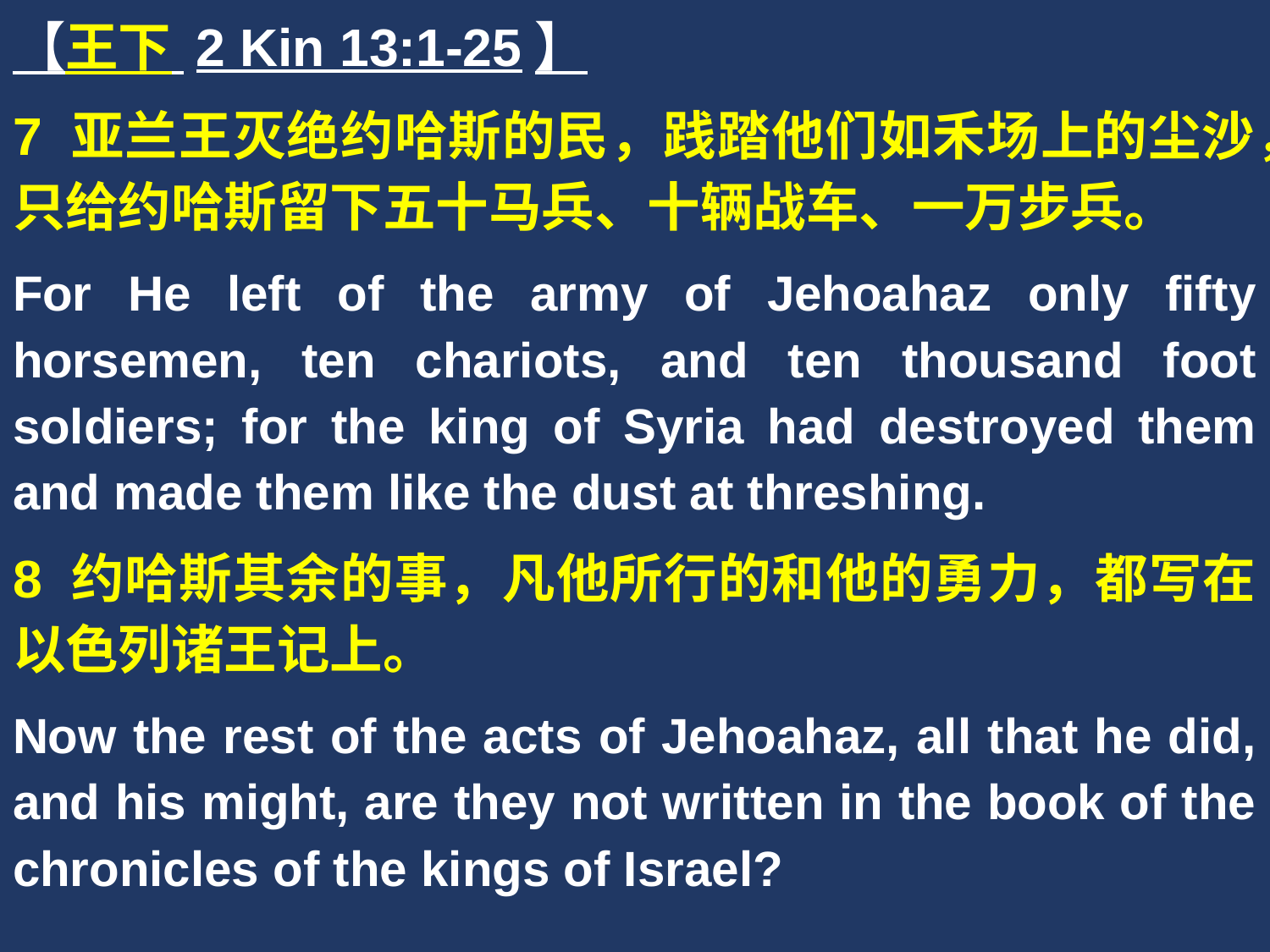

【王下 2 Kin 13:1-25】
7 亚兰王灭绝约哈斯的民，践踏他们如禾场上的尘沙，只给约哈斯留下五十马兵、十辆战车、一万步兵。
For He left of the army of Jehoahaz only fifty horsemen, ten chariots, and ten thousand foot soldiers; for the king of Syria had destroyed them and made them like the dust at threshing.
8 约哈斯其余的事，凡他所行的和他的勇力，都写在以色列诸王记上。
Now the rest of the acts of Jehoahaz, all that he did, and his might, are they not written in the book of the chronicles of the kings of Israel?